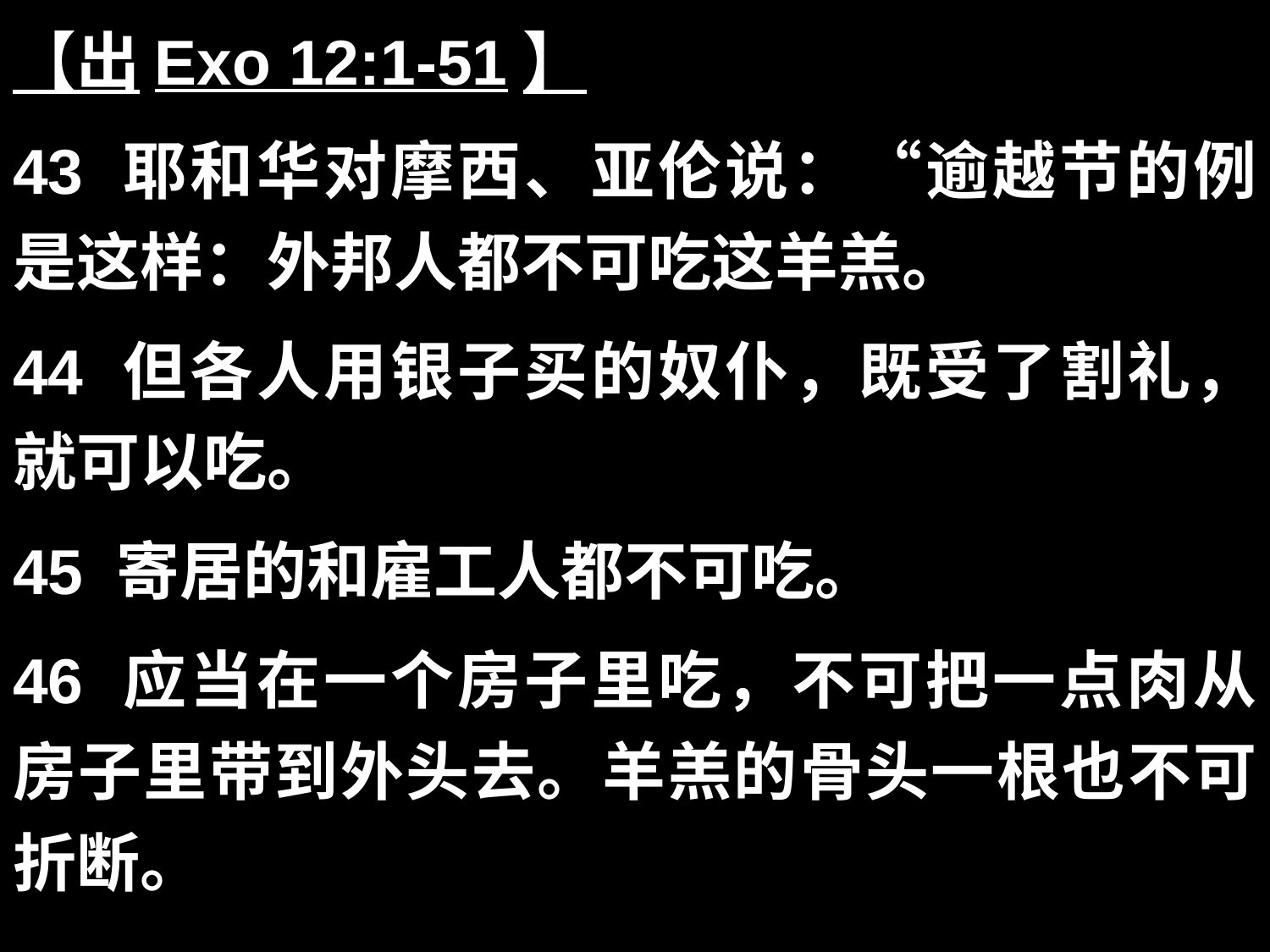

【出Exo 12:1-51】
43 耶和华对摩西、亚伦说：“逾越节的例是这样：外邦人都不可吃这羊羔。
44 但各人用银子买的奴仆，既受了割礼，就可以吃。
45 寄居的和雇工人都不可吃。
46 应当在一个房子里吃，不可把一点肉从房子里带到外头去。羊羔的骨头一根也不可折断。